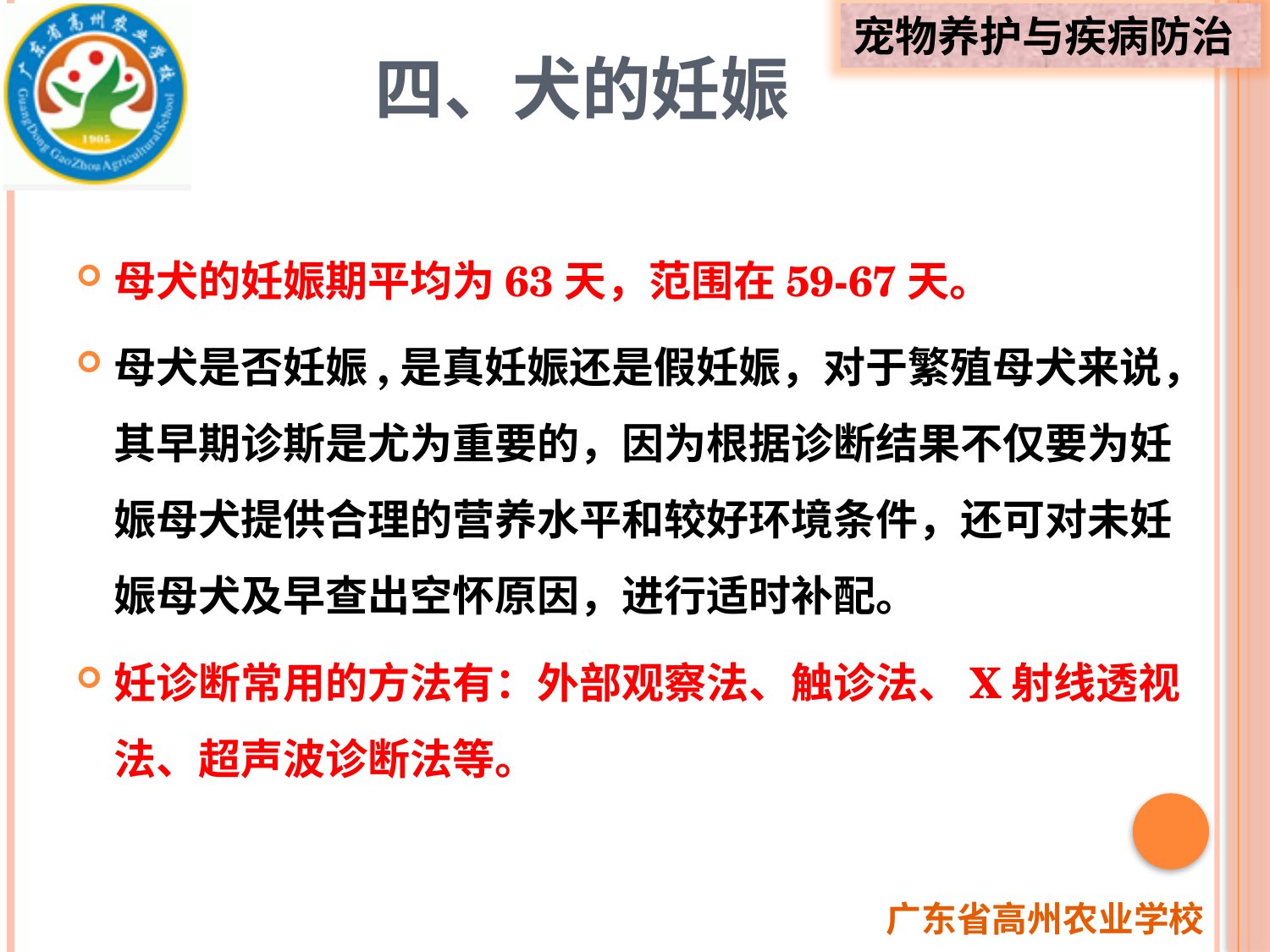

# 四、犬的妊娠
母犬的妊娠期平均为63天，范围在59-67天。
母犬是否妊娠,是真妊娠还是假妊娠，对于繁殖母犬来说，其早期诊斯是尤为重要的，因为根据诊断结果不仅要为妊娠母犬提供合理的营养水平和较好环境条件，还可对未妊娠母犬及早查出空怀原因，进行适时补配。
妊诊断常用的方法有：外部观察法、触诊法、X射线透视法、超声波诊断法等。